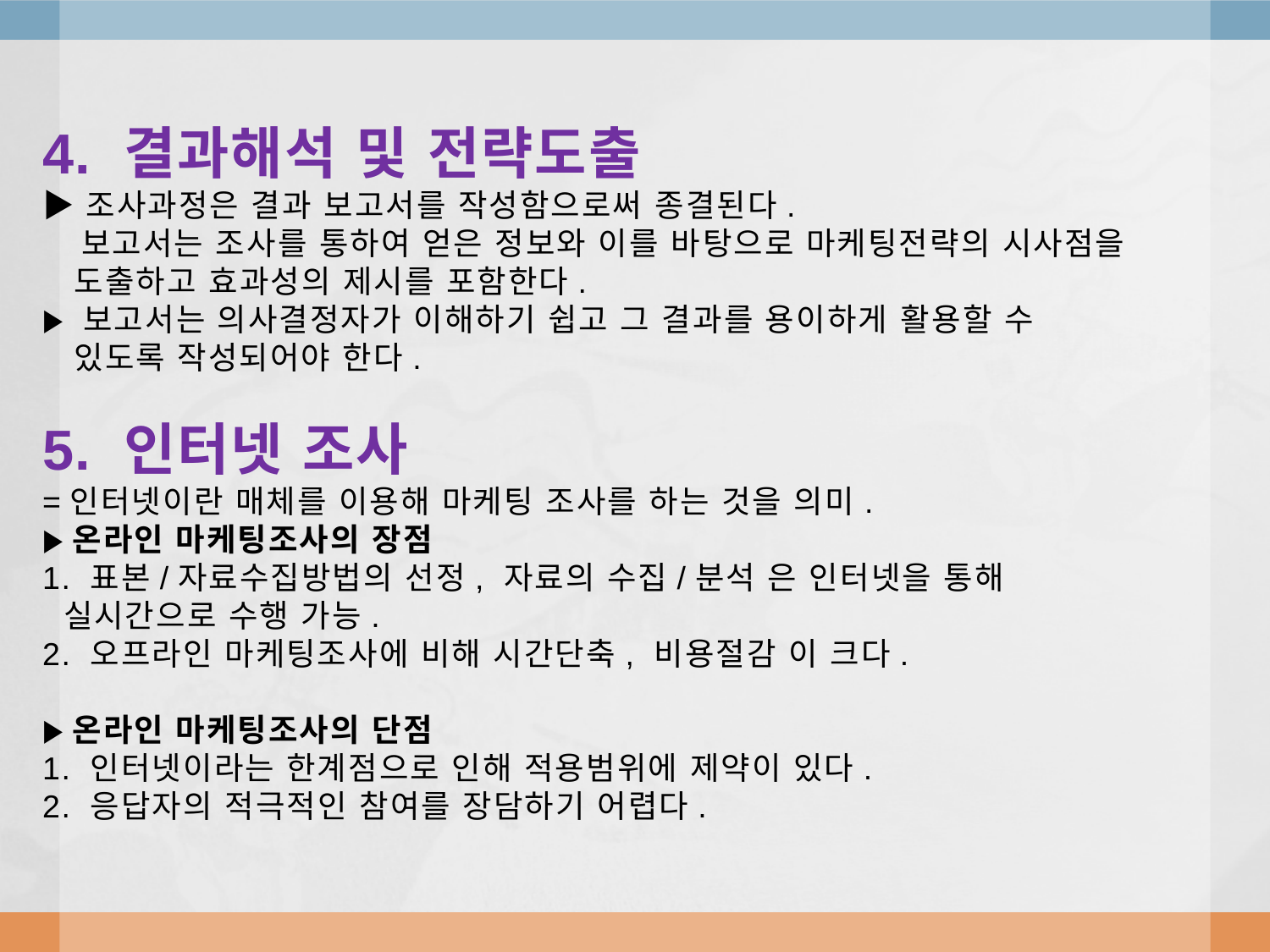

# 4. 결과해석 및 전략도출 ▶ 조사과정은 결과 보고서를 작성함으로써 종결된다. 보고서는 조사를 통하여 얻은 정보와 이를 바탕으로 마케팅전략의 시사점을 도출하고 효과성의 제시를 포함한다. ▶ 보고서는 의사결정자가 이해하기 쉽고 그 결과를 용이하게 활용할 수 있도록 작성되어야 한다. 5. 인터넷 조사 =인터넷이란 매체를 이용해 마케팅 조사를 하는 것을 의미. ▶온라인 마케팅조사의 장점 1. 표본/자료수집방법의 선정, 자료의 수집/분석 은 인터넷을 통해 실시간으로 수행 가능. 2. 오프라인 마케팅조사에 비해 시간단축, 비용절감 이 크다. ▶온라인 마케팅조사의 단점 1. 인터넷이라는 한계점으로 인해 적용범위에 제약이 있다. 2. 응답자의 적극적인 참여를 장담하기 어렵다.